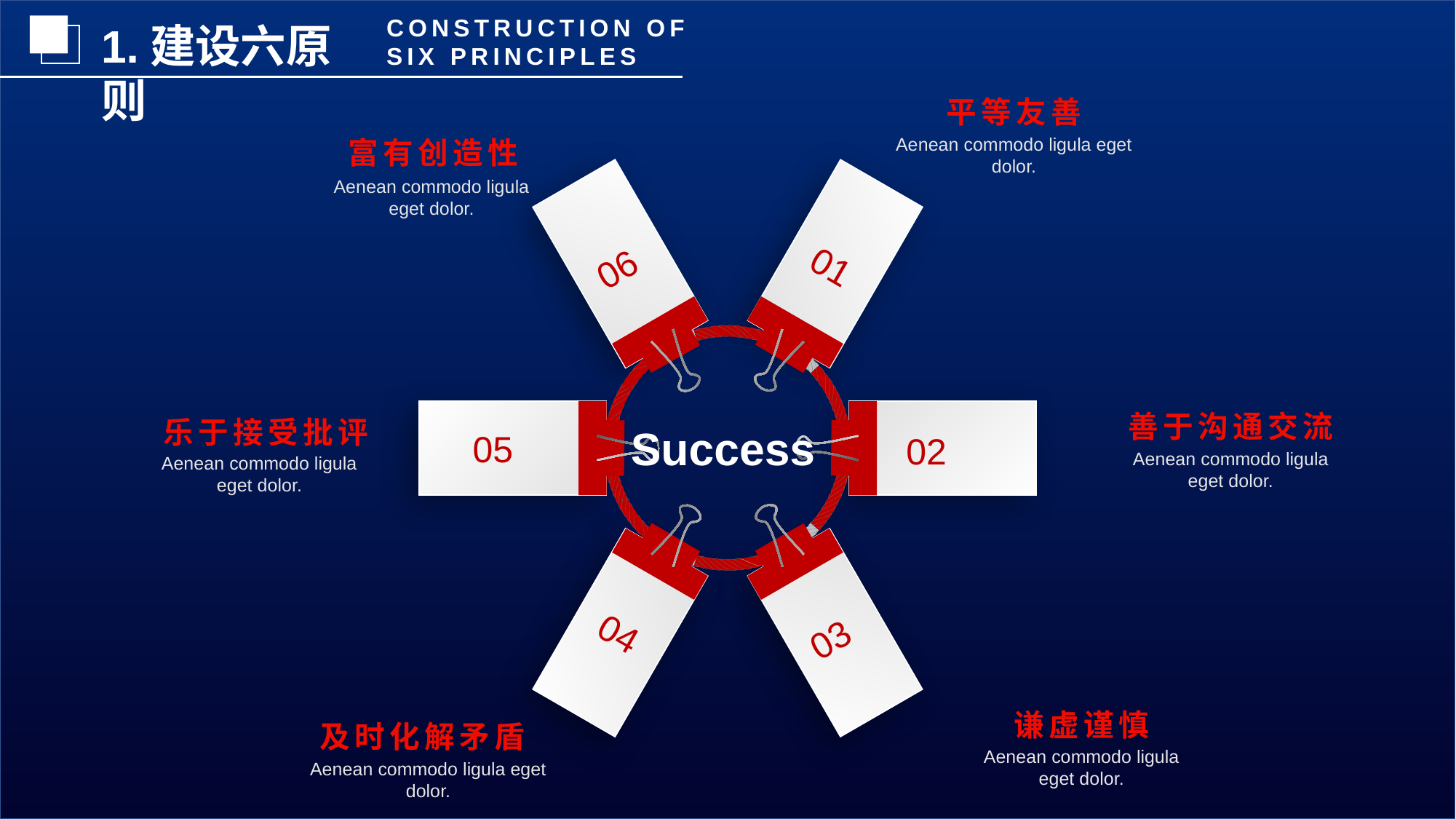

CONSTRUCTION OF SIX PRINCIPLES
1.建设六原则

平等友善
Aenean commodo ligula eget dolor.
富有创造性
Aenean commodo ligula eget dolor.

06

01

02

05

04

03
Success
善于沟通交流
Aenean commodo ligula eget dolor.
乐于接受批评
Aenean commodo ligula eget dolor.
谦虚谨慎
Aenean commodo ligula eget dolor.
及时化解矛盾
Aenean commodo ligula eget dolor.